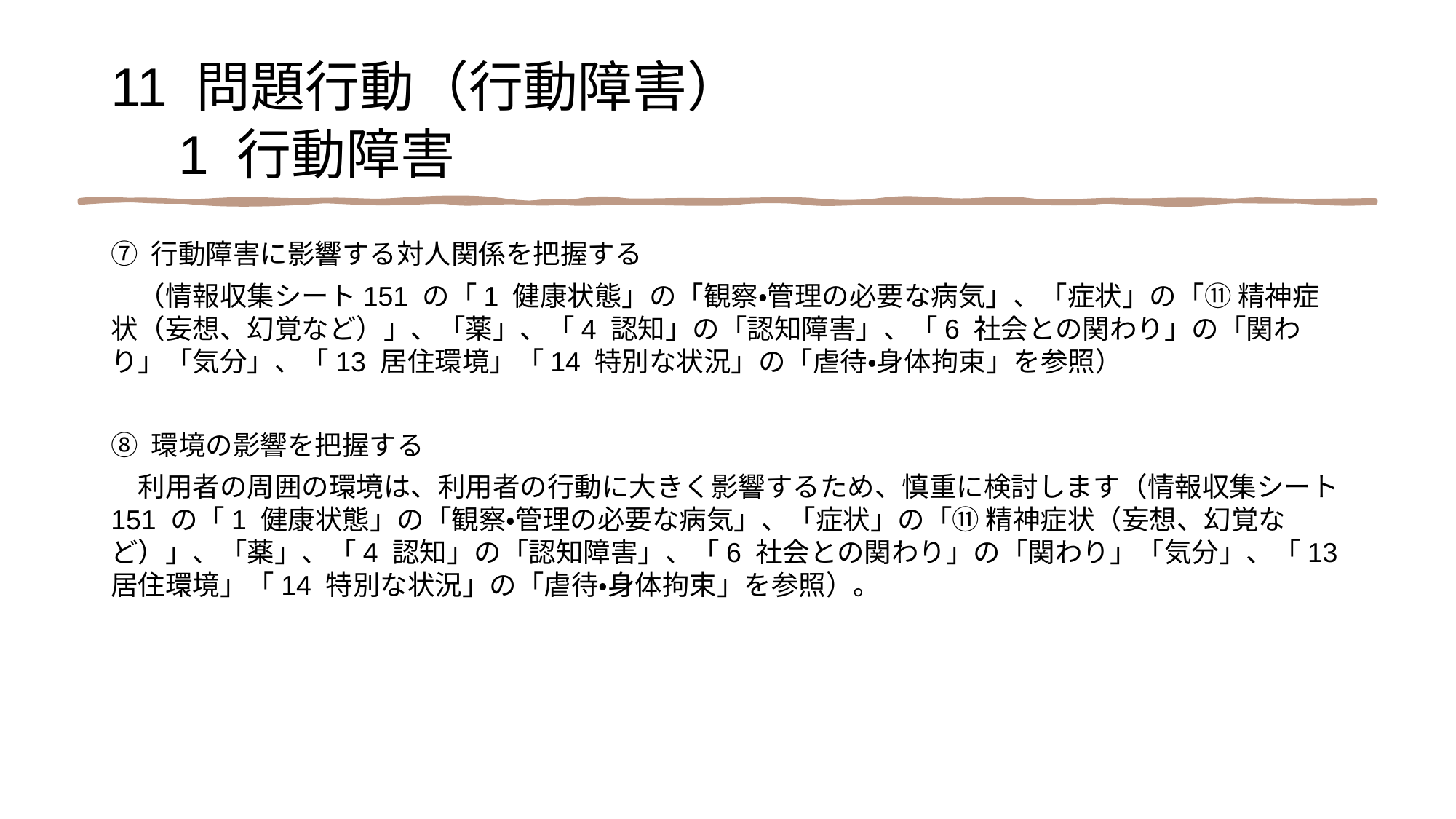

11 問題行動（行動障害）
　1 行動障害

⑦ 行動障害に影響する対人関係を把握する
　（情報収集シート151 の「1 健康状態」の「観察・管理の必要な病気」、「症状」の「⑪ 精神症状（妄想、幻覚など）」、「薬」、「4 認知」の「認知障害」、「6 社会との関わり」の「関わり」「気分」、「13 居住環境」「14 特別な状況」の「虐待・身体拘束」を参照）

⑧ 環境の影響を把握する
　利用者の周囲の環境は、利用者の行動に大きく影響するため、慎重に検討します（情報収集シート151 の「1 健康状態」の「観察・管理の必要な病気」、「症状」の「⑪ 精神症状（妄想、幻覚など）」、「薬」、「4 認知」の「認知障害」、「6 社会との関わり」の「関わり」「気分」、「13 居住環境」「14 特別な状況」の「虐待・身体拘束」を参照）。